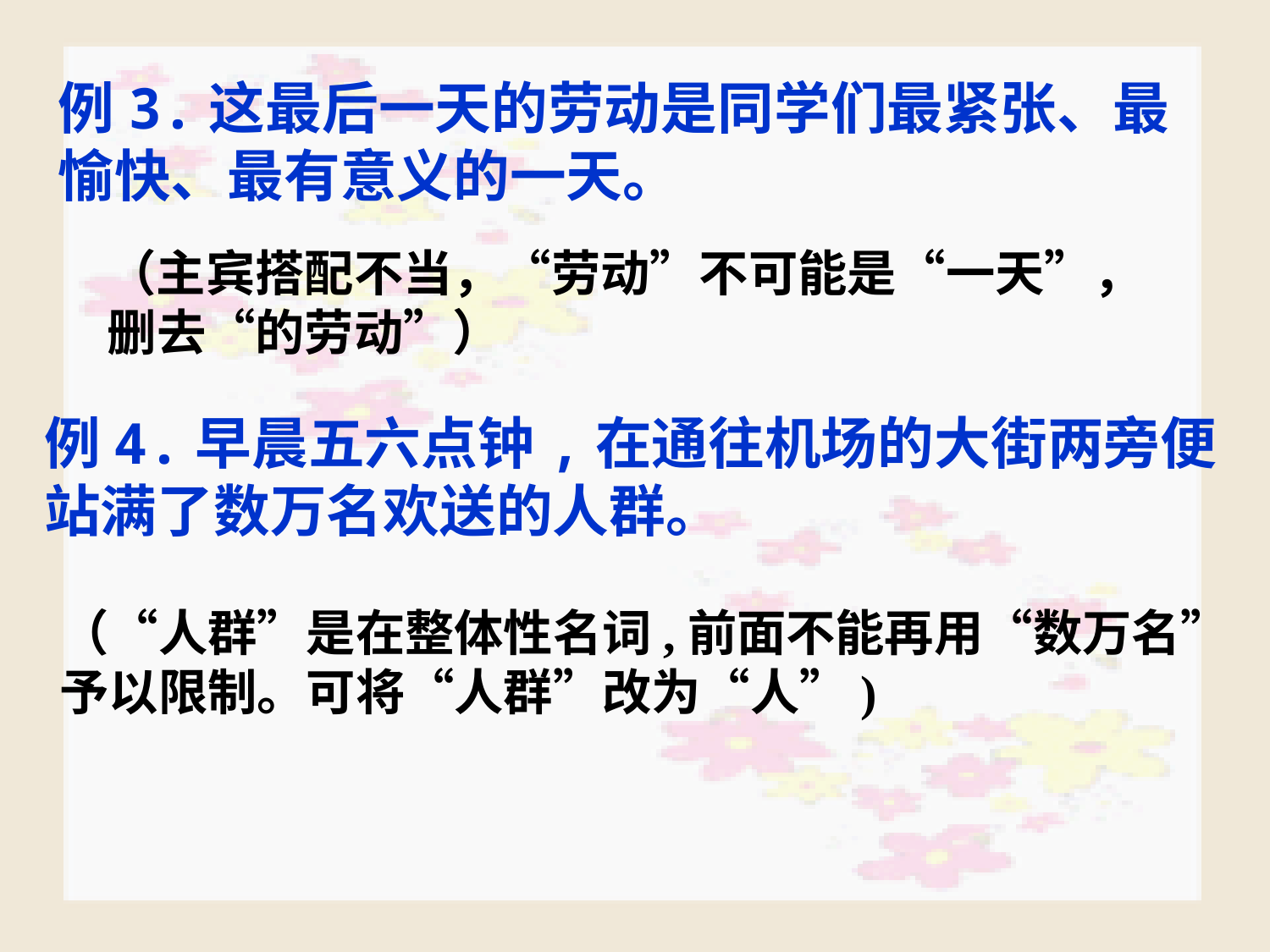

例3.这最后一天的劳动是同学们最紧张、最
愉快、最有意义的一天。
（主宾搭配不当，“劳动”不可能是“一天”，
删去“的劳动”）
例4.早晨五六点钟,在通往机场的大街两旁便
站满了数万名欢送的人群。
（“人群”是在整体性名词,前面不能再用“数万名”
予以限制。可将“人群”改为“人”)